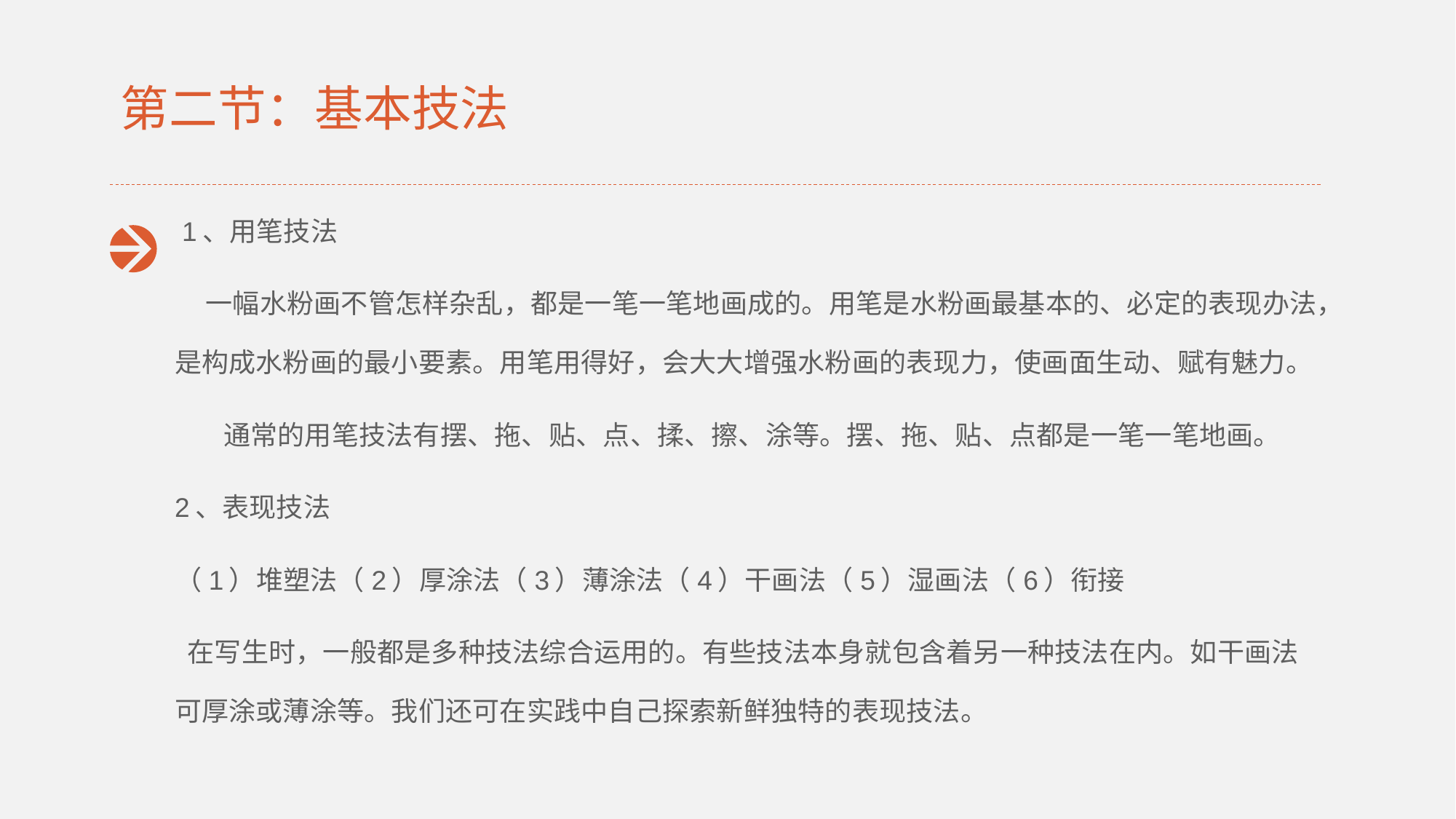

第二节：基本技法
 1、用笔技法
    一幅水粉画不管怎样杂乱，都是一笔一笔地画成的。用笔是水粉画最基本的、必定的表现办法，是构成水粉画的最小要素。用笔用得好，会大大增强水粉画的表现力，使画面生动、赋有魅力。
       通常的用笔技法有摆、拖、贴、点、揉、擦、涂等。摆、拖、贴、点都是一笔一笔地画。
2、表现技法
（1）堆塑法（2）厚涂法（3）薄涂法（4）干画法（5）湿画法（6）衔接
 在写生时，一般都是多种技法综合运用的。有些技法本身就包含着另一种技法在内。如干画法可厚涂或薄涂等。我们还可在实践中自己探索新鲜独特的表现技法。